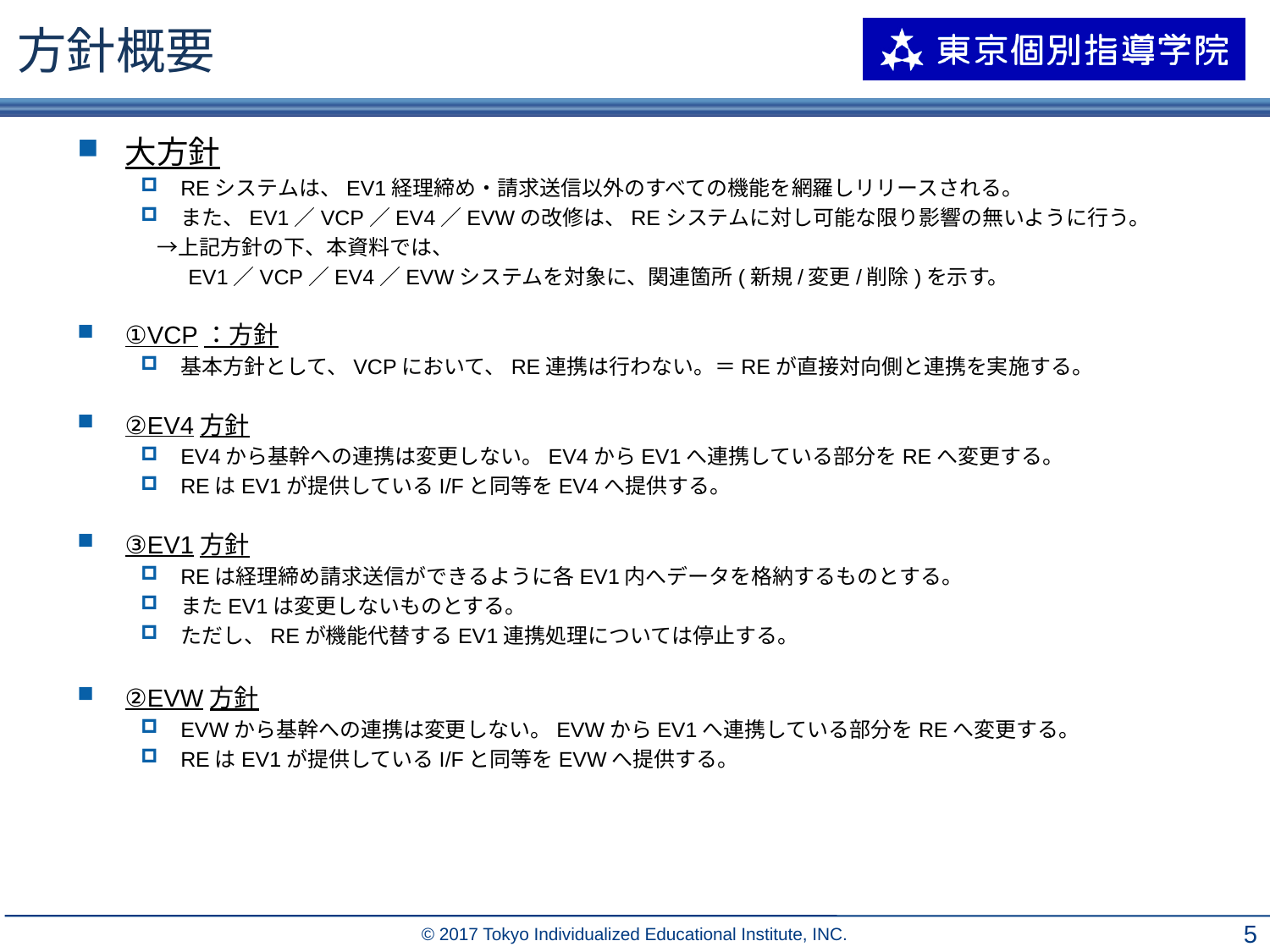

# 方針概要
大方針
REシステムは、EV1経理締め・請求送信以外のすべての機能を網羅しリリースされる。
また、EV1／VCP／EV4／EVWの改修は、REシステムに対し可能な限り影響の無いように行う。
　　→上記方針の下、本資料では、
　　　 EV1／VCP／EV4／EVWシステムを対象に、関連箇所(新規/変更/削除)を示す。

①VCP：方針
基本方針として、VCPにおいて、RE連携は行わない。＝REが直接対向側と連携を実施する。

②EV4方針
EV4から基幹への連携は変更しない。EV4からEV1へ連携している部分をREへ変更する。
REはEV1が提供しているI/Fと同等をEV4へ提供する。

③EV1方針
REは経理締め請求送信ができるように各EV1内へデータを格納するものとする。
またEV1は変更しないものとする。
ただし、REが機能代替するEV1連携処理については停止する。

②EVW方針
EVWから基幹への連携は変更しない。EVWからEV1へ連携している部分をREへ変更する。
REはEV1が提供しているI/Fと同等をEVWへ提供する。

5